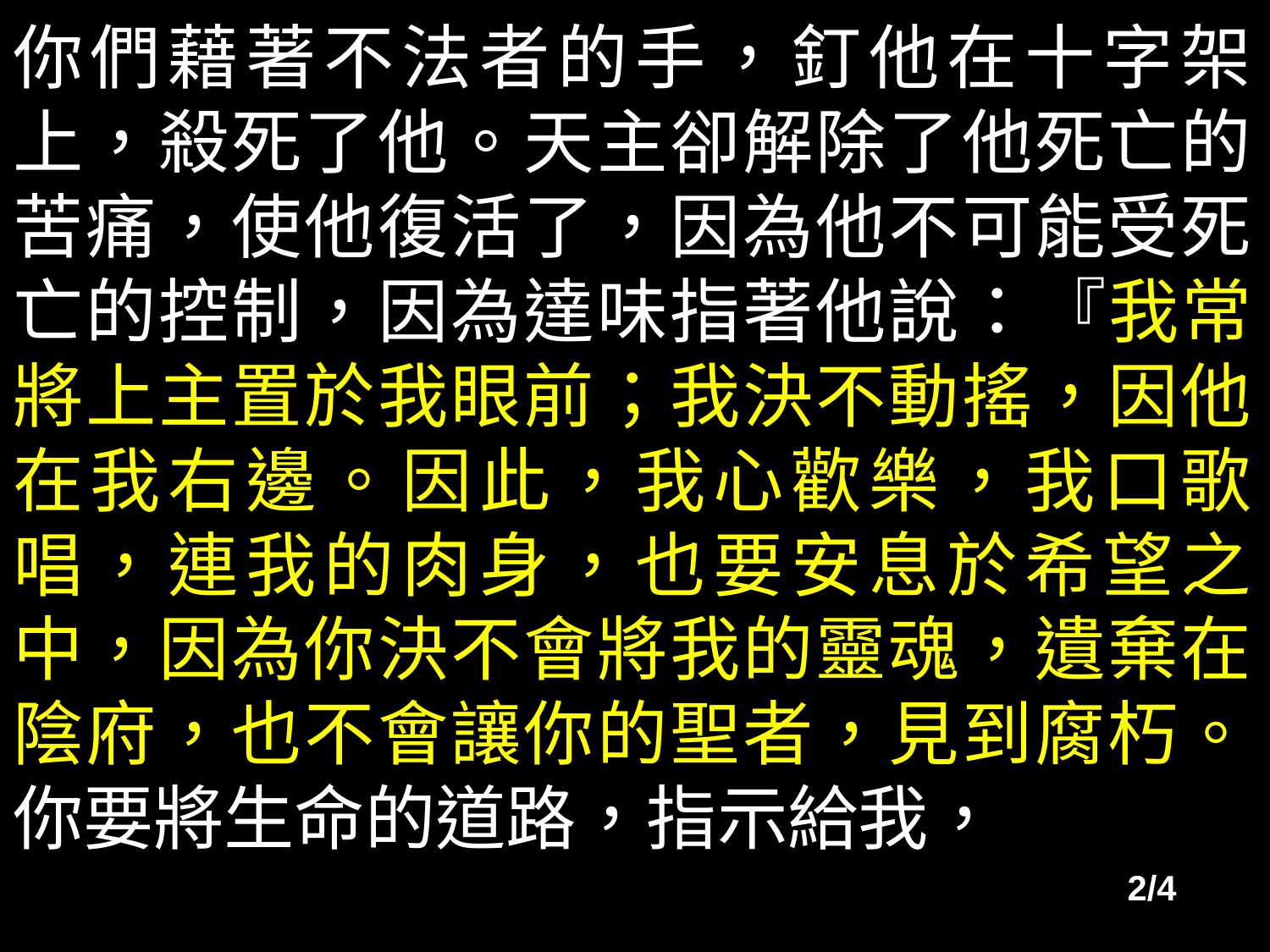

你們藉著不法者的手，釘他在十字架上，殺死了他。天主卻解除了他死亡的苦痛，使他復活了，因為他不可能受死亡的控制，因為達味指著他說：『我常將上主置於我眼前；我決不動搖，因他在我右邊。因此，我心歡樂，我口歌唱，連我的肉身，也要安息於希望之中，因為你決不會將我的靈魂，遺棄在陰府，也不會讓你的聖者，見到腐朽。你要將生命的道路，指示給我，
2/4